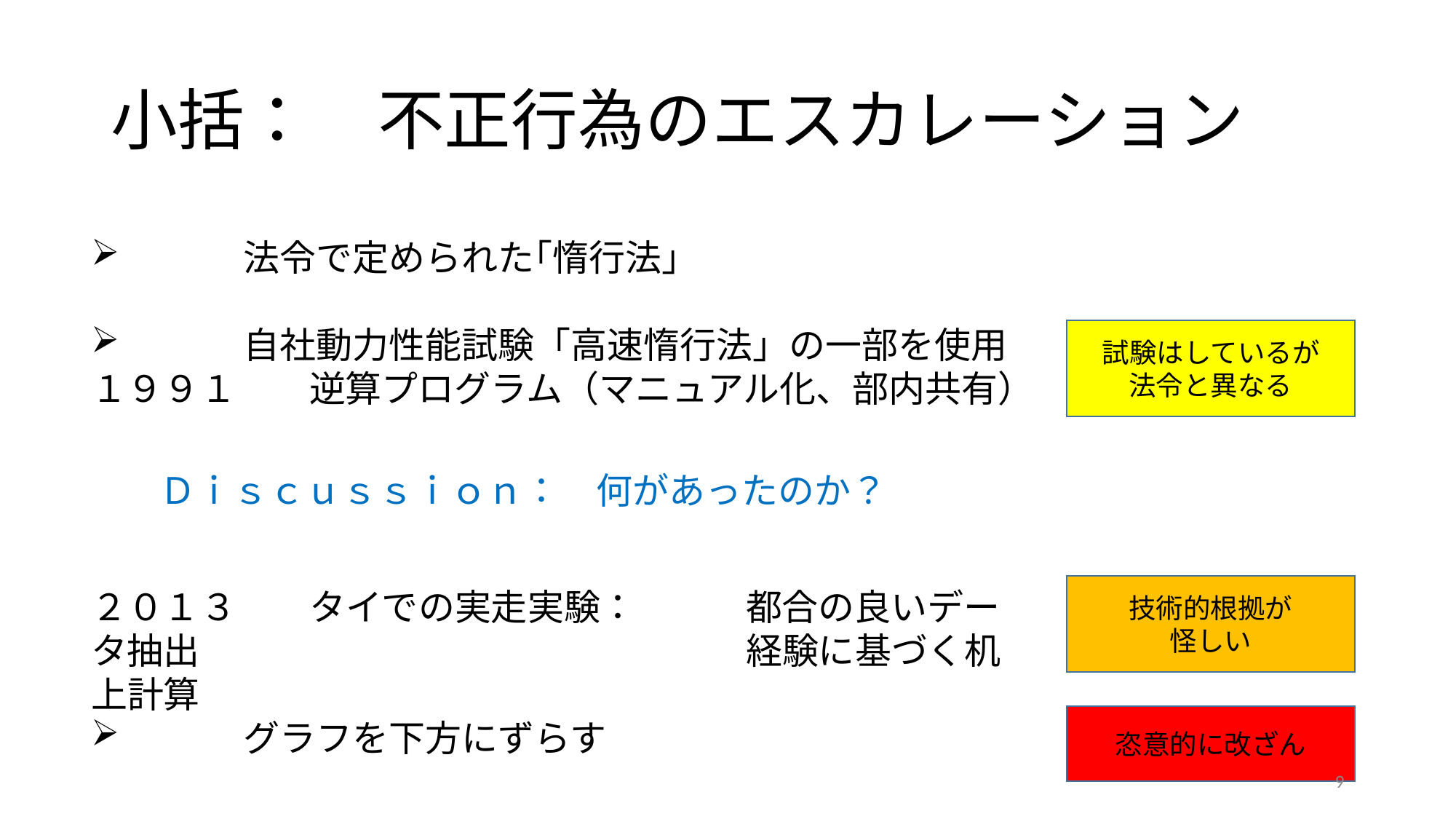

# 小括：　不正行為のエスカレーション
　	法令で定められた｢惰行法｣

　	自社動力性能試験「高速惰行法」の一部を使用
１９９１	逆算プログラム（マニュアル化、部内共有）

２０１３	タイでの実走実験：	都合の良いデータ抽出					経験に基づく机上計算
　	グラフを下方にずらす
試験はしているが
法令と異なる
Ｄｉｓｃｕｓｓｉｏｎ：　何があったのか？
技術的根拠が
怪しい
恣意的に改ざん
9